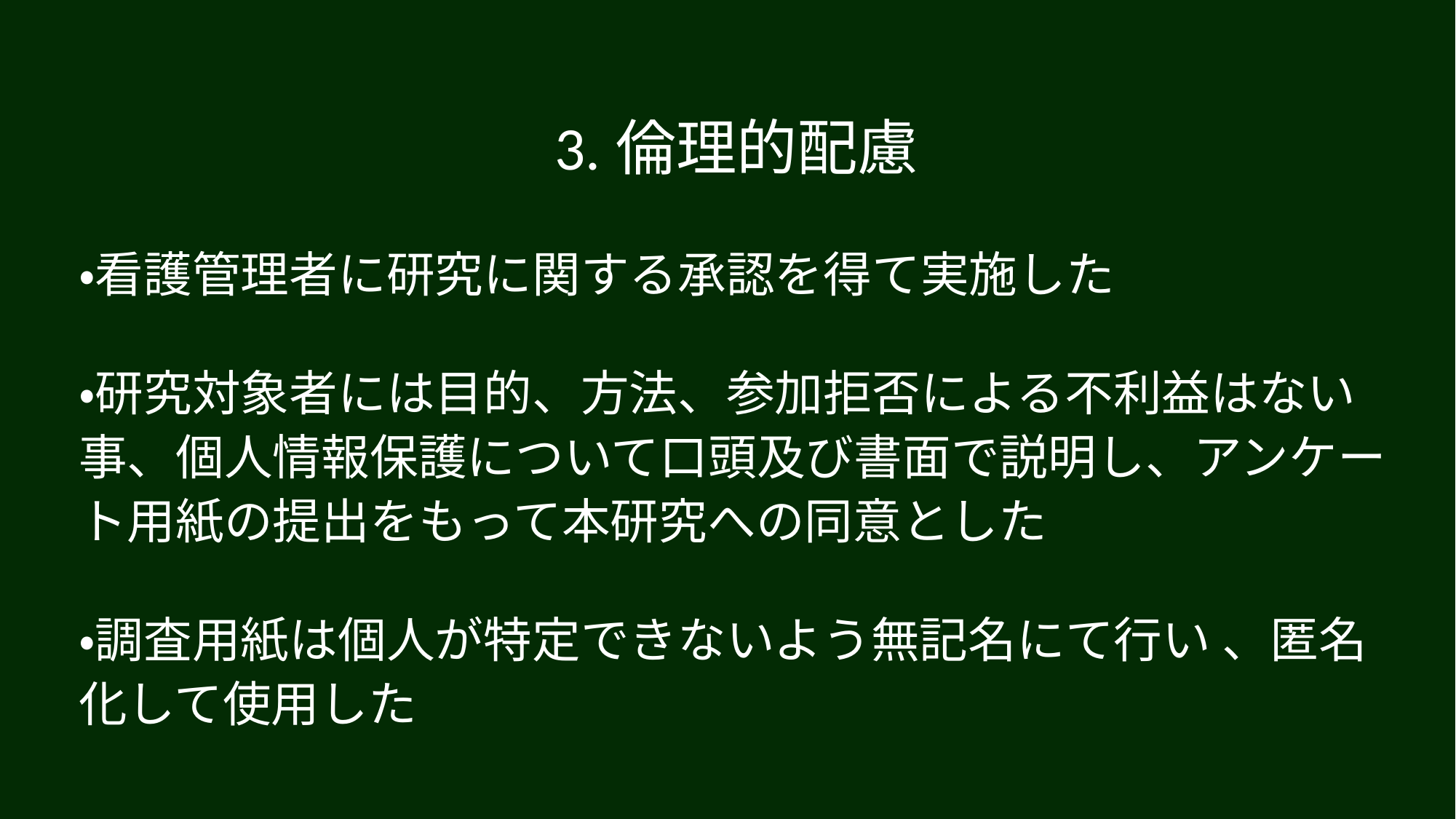

3.倫理的配慮
・看護管理者に研究に関する承認を得て実施した
・研究対象者には目的、方法、参加拒否による不利益はない事、個人情報保護について口頭及び書面で説明し、アンケート用紙の提出をもって本研究への同意とした
・調査用紙は個人が特定できないよう無記名にて行い 、匿名化して使用した